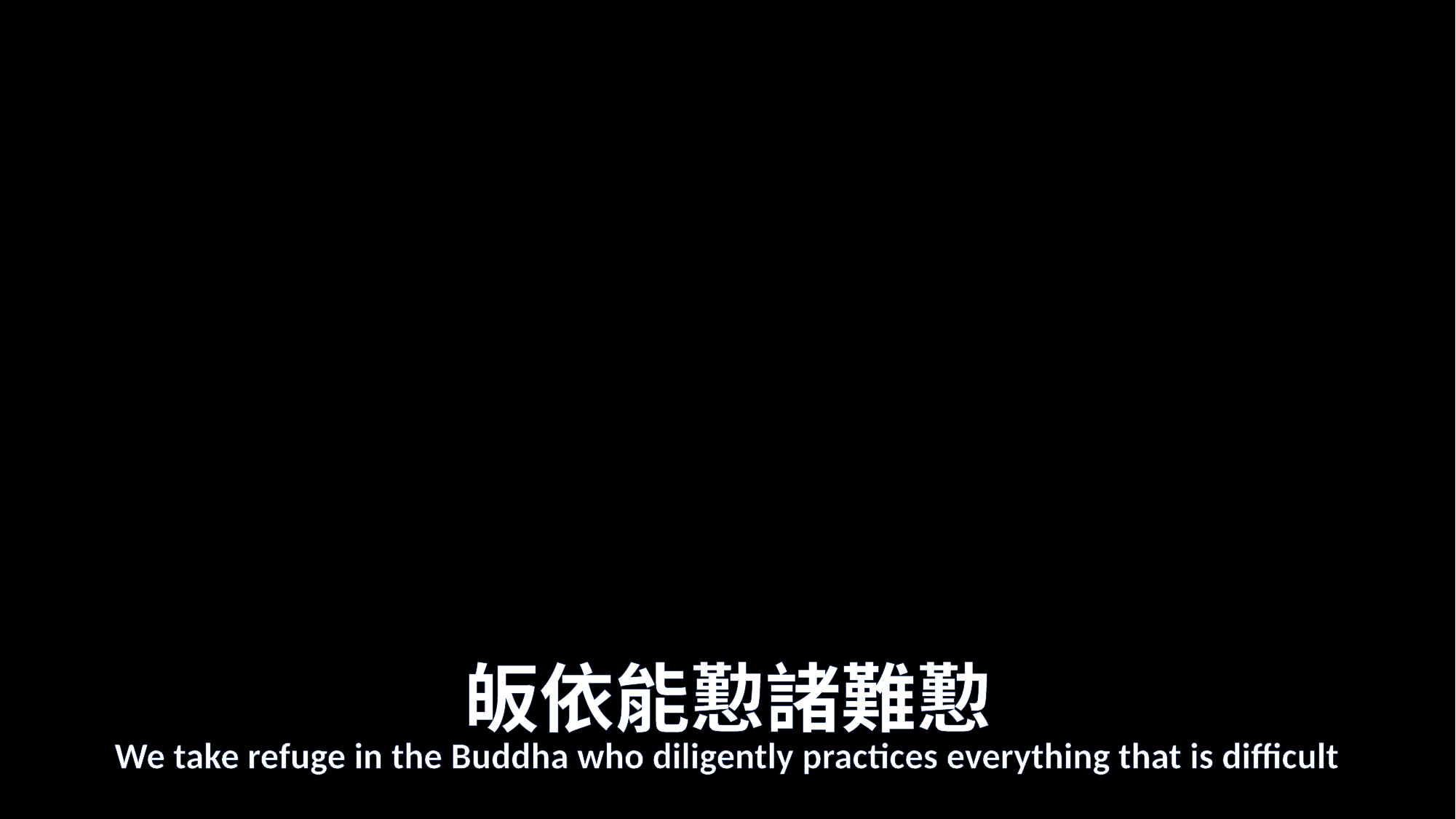

# 皈依能懃諸難懃
We take refuge in the Buddha who diligently practices everything that is difficult